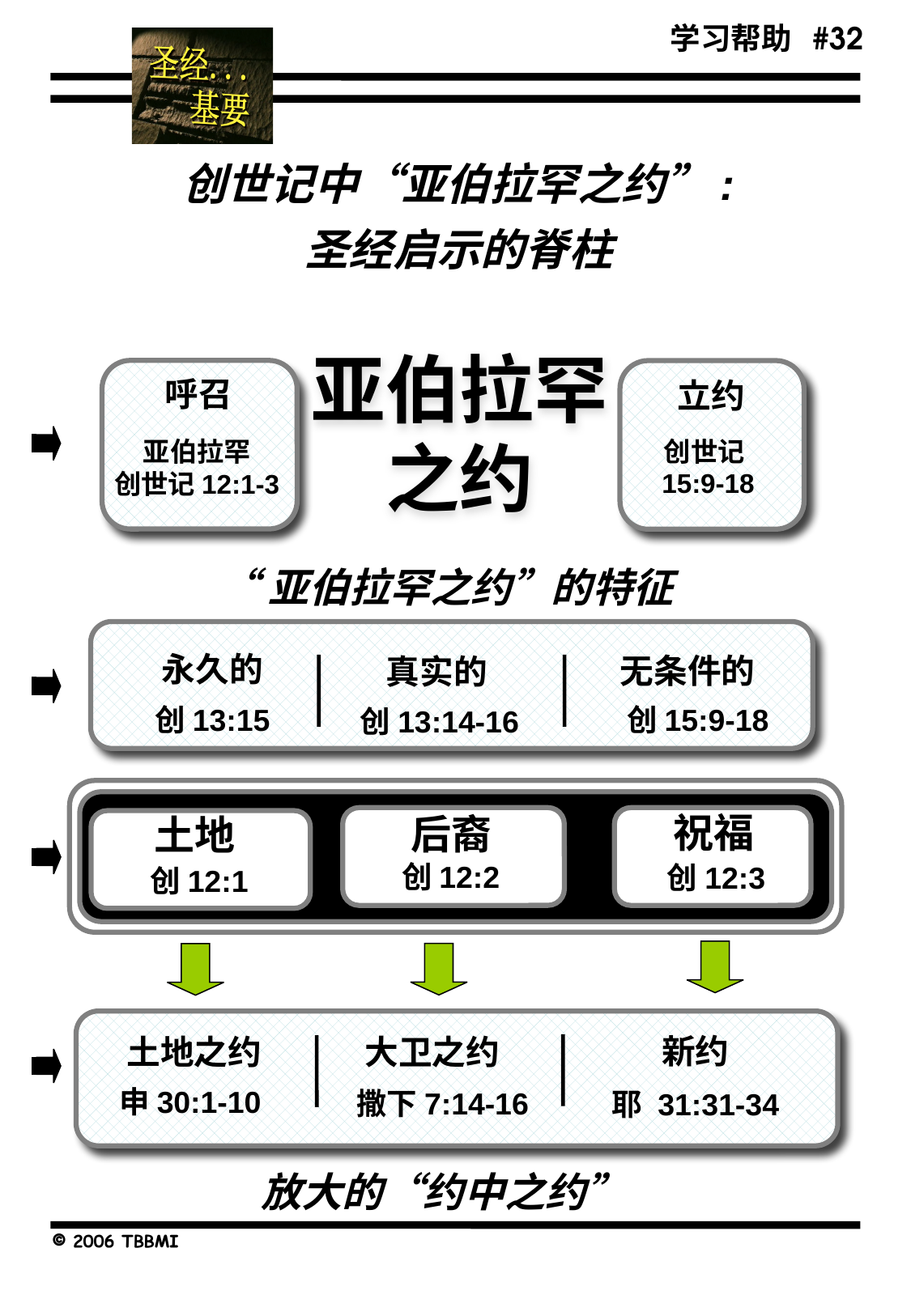

学习帮助  #32
创世记中“亚伯拉罕之约”:
圣经启示的脊柱
亚伯拉罕之约

呼召
立约

亚伯拉罕
创世记12:1-3

创世记
15:9-18

“亚伯拉罕之约”的特征

永久的
无条件的
真实的

创13:15
创15:9-18
创13:14-16

祝福
后裔
土地

__________

创12:2
创12:3
创12:1
Gen ___:___

新约
大卫之约
土地之约

申30:1-10
 撒下7:14-16
耶 31:31-34
放大的“约中之约”